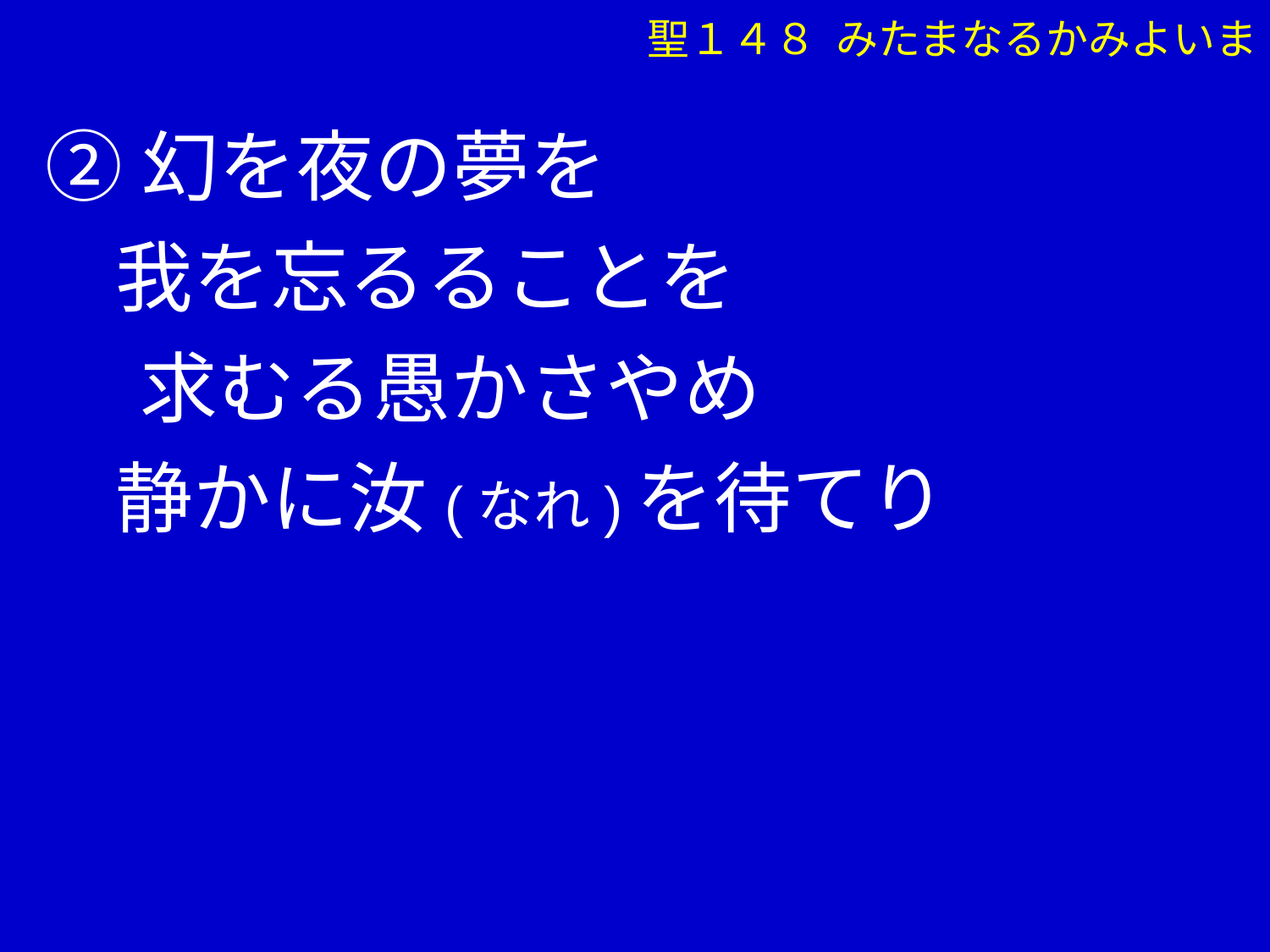

②幻を夜の夢を
   我を忘るることを
　 求むる愚かさやめ
   静かに汝(なれ)を待てり

聖１４８  みたまなるかみよいま